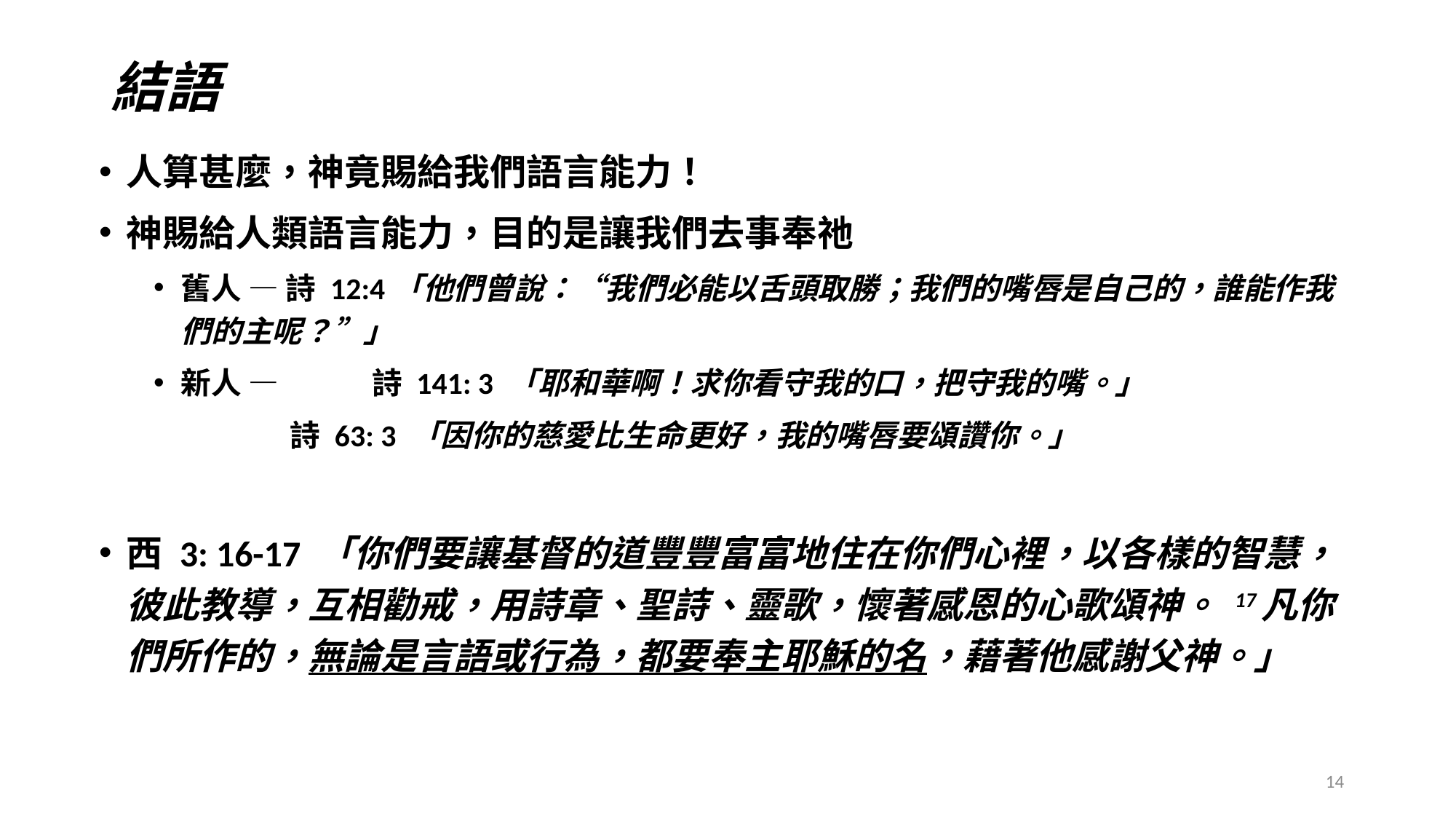

# 結語
人算甚麼，神竟賜給我們語言能力！
神賜給人類語言能力，目的是讓我們去事奉祂
舊人 — 詩 12:4「他們曾說：“我們必能以舌頭取勝；我們的嘴唇是自己的，誰能作我們的主呢？”」
新人 — 	詩 141: 3 「耶和華啊！求你看守我的口，把守我的嘴。」
詩 63: 3 「因你的慈愛比生命更好，我的嘴唇要頌讚你。」

西 3: 16-17 「你們要讓基督的道豐豐富富地住在你們心裡，以各樣的智慧，彼此教導，互相勸戒，用詩章、聖詩、靈歌，懷著感恩的心歌頌神。 17凡你們所作的，無論是言語或行為，都要奉主耶穌的名，藉著他感謝父神。」
14